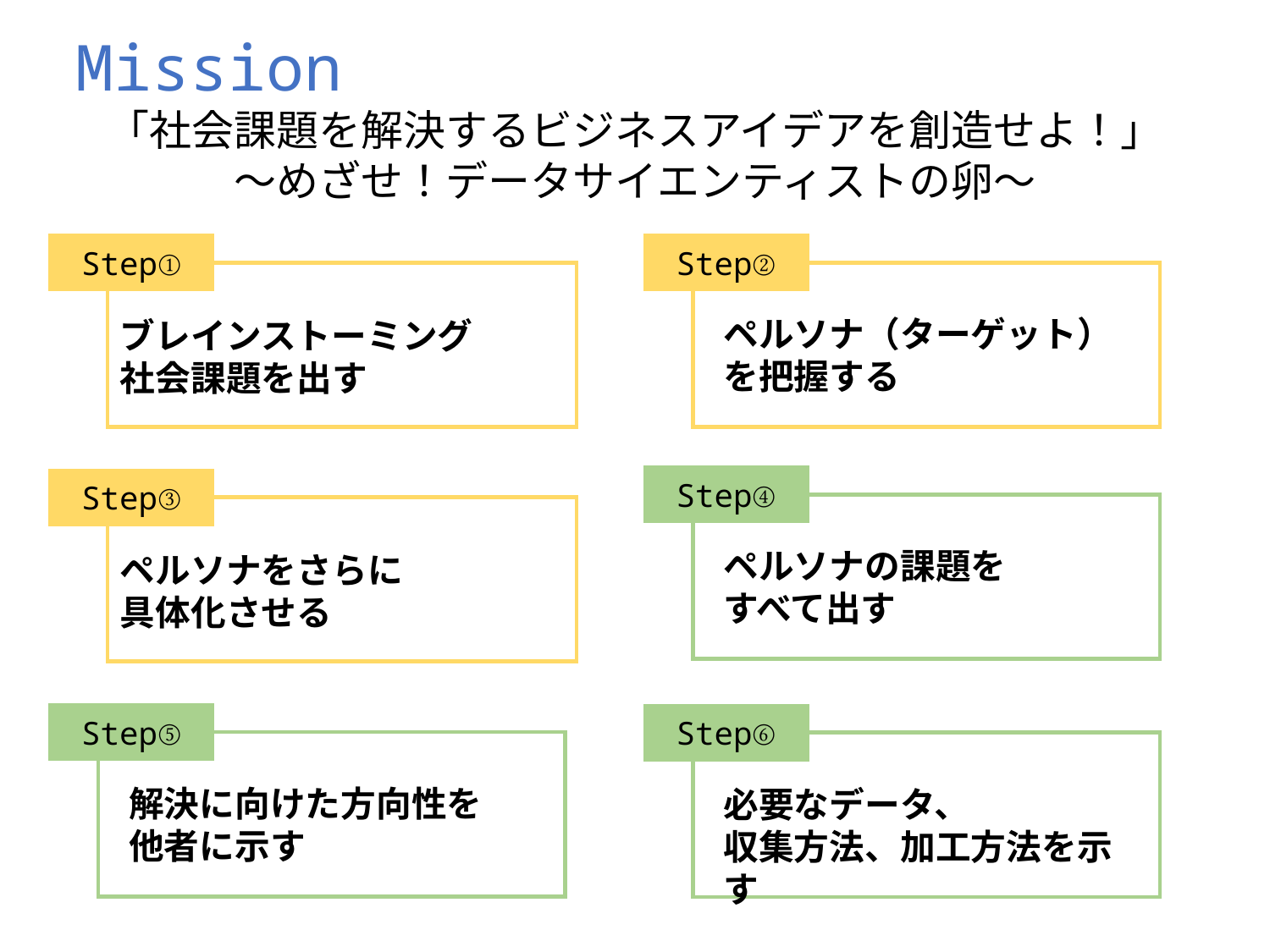

Mission
「社会課題を解決するビジネスアイデアを創造せよ！」
～めざせ！データサイエンティストの卵～
Step①

ブレインストーミング
社会課題を出す
Step②

ペルソナ（ターゲット）を把握する
Step④

ペルソナの課題を
すべて出す
Step③

ペルソナをさらに
具体化させる
Step⑤

解決に向けた方向性を
他者に示す
Step⑥

必要なデータ、
収集方法、加工方法を示す